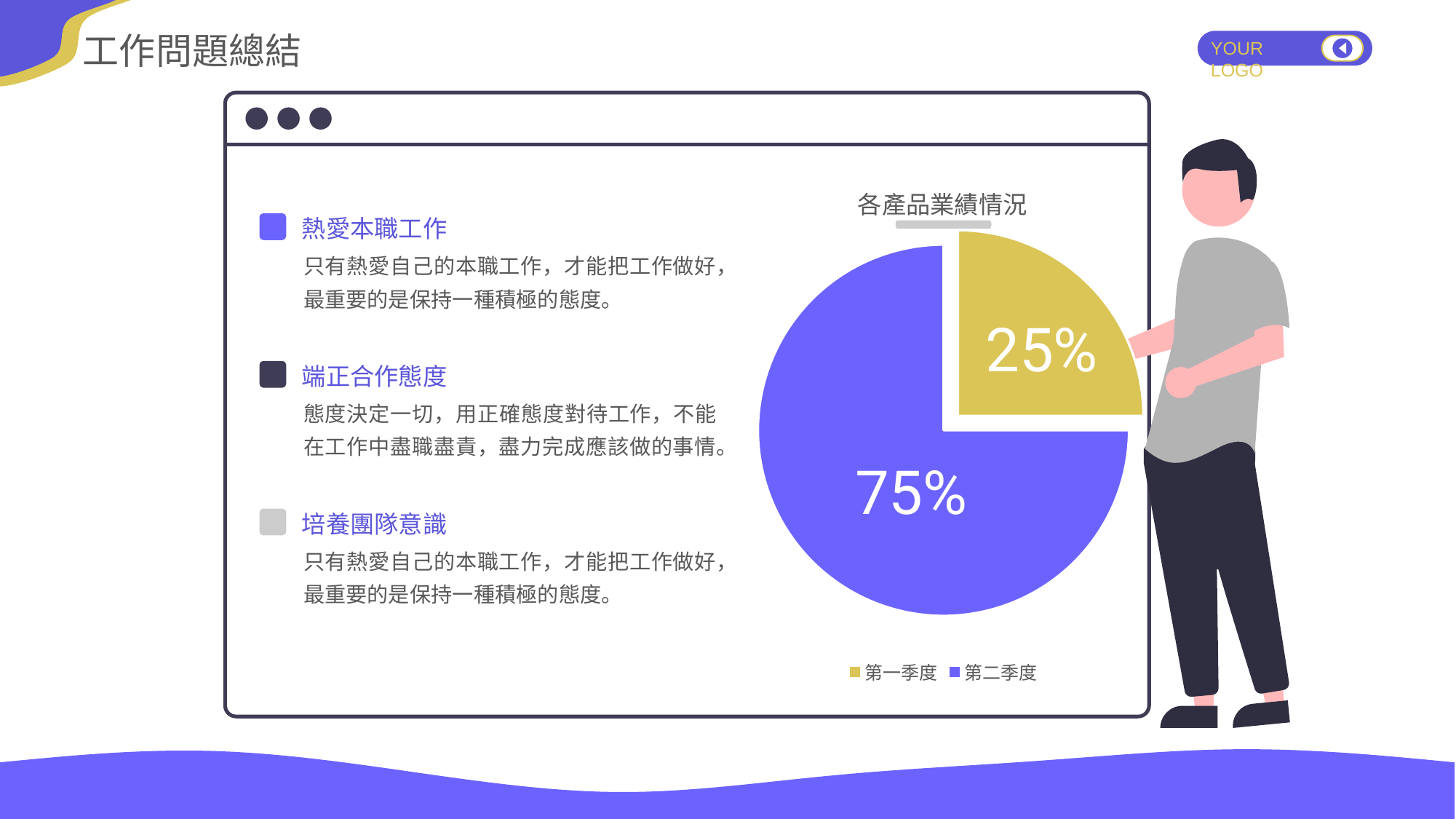

工作問題總結

YOUR LOGO

各產品業績情況
熱愛本職工作

### Chart

| Category | 销售额 |
|---|---|
| 第一季度 | 25.0 |
| 第二季度 | 75.0 |
只有熱愛自己的本職工作，才能把工作做好，最重要的是保持一種積極的態度。
25%
端正合作態度

態度決定一切，用正確態度對待工作，不能在工作中盡職盡責，盡力完成應該做的事情。
75%
培養團隊意識

只有熱愛自己的本職工作，才能把工作做好，最重要的是保持一種積極的態度。